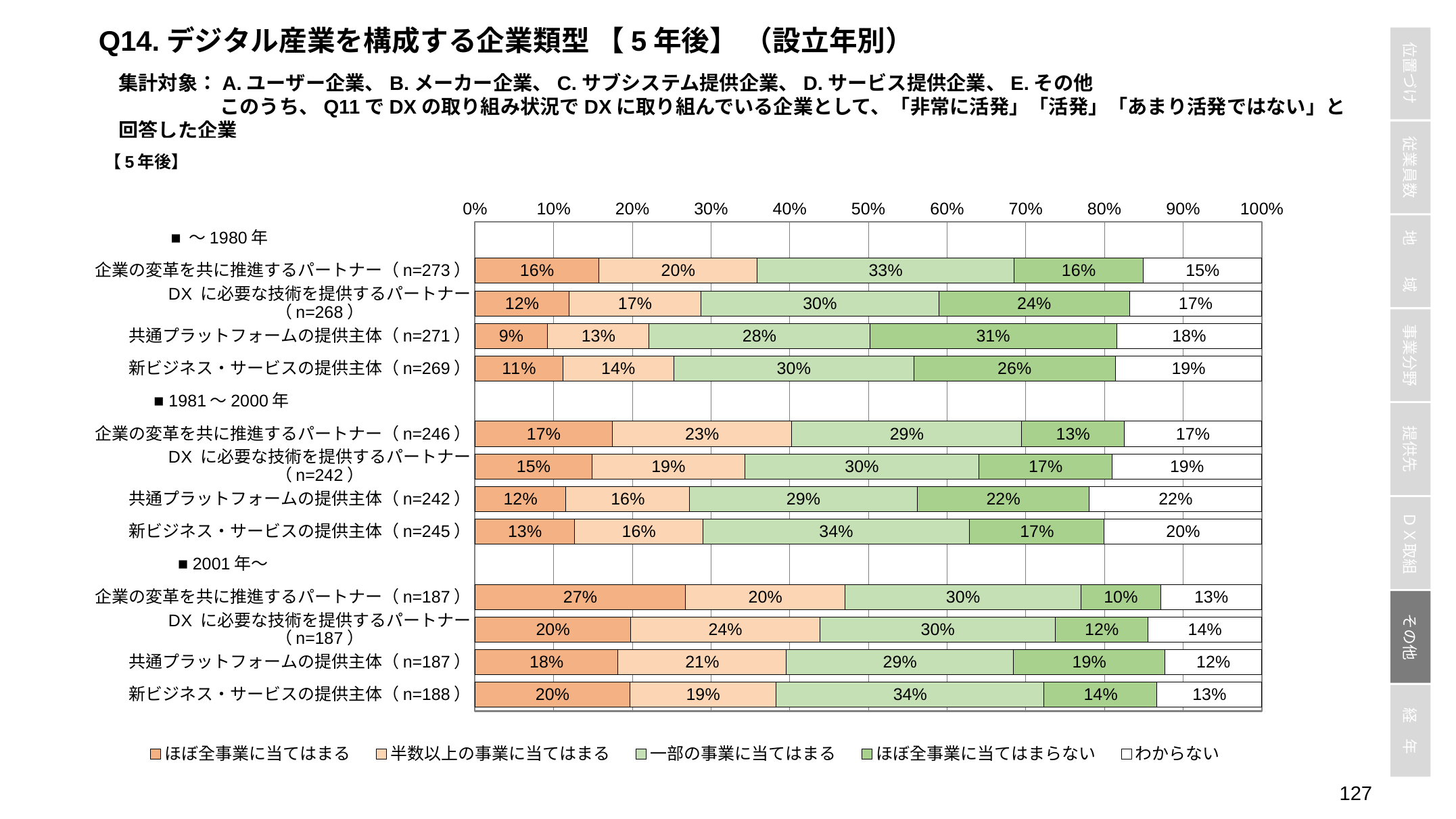

Q14.デジタル産業を構成する企業類型 【5年後】 （設立年別）
集計対象：A.ユーザー企業、B.メーカー企業、C.サブシステム提供企業、D.サービス提供企業、E.その他
	このうち、Q11でDXの取り組み状況でDXに取り組んでいる企業として、「非常に活発」「活発」「あまり活発ではない」と回答した企業

### Chart

| Category | ほぼ全事業に当てはまる | 半数以上の事業に当てはまる | 一部の事業に当てはまる | ほぼ全事業に当てはまらない | わからない |
|---|---|---|---|---|---|
| ■ ～1980年                                                 | None | None | None | None | None |
| 企業の変革を共に推進するパートナー（n=273） | 0.1575091575091575 | 0.20146520146520147 | 0.326007326007326 | 0.16483516483516483 | 0.15018315018315018 |
| DX に必要な技術を提供するパートナー（n=268） | 0.11940298507462686 | 0.16791044776119404 | 0.30223880597014924 | 0.24253731343283583 | 0.16791044776119404 |
| 共通プラットフォームの提供主体（n=271） | 0.09225092250922509 | 0.12915129151291513 | 0.28044280442804426 | 0.31365313653136534 | 0.18450184501845018 |
| 新ビジネス・サービスの提供主体（n=269） | 0.11152416356877323 | 0.1412639405204461 | 0.3048327137546468 | 0.25650557620817843 | 0.18587360594795538 |
| ■ 1981～2000年                                      　  | None | None | None | None | None |
| 企業の変革を共に推進するパートナー（n=246） | 0.17479674796747968 | 0.22764227642276422 | 0.2926829268292683 | 0.13008130081300814 | 0.17479674796747968 |
| DX に必要な技術を提供するパートナー（n=242） | 0.1487603305785124 | 0.19421487603305784 | 0.2975206611570248 | 0.16942148760330578 | 0.19008264462809918 |
| 共通プラットフォームの提供主体（n=242） | 0.11570247933884298 | 0.15702479338842976 | 0.2892561983471074 | 0.2190082644628099 | 0.2190082644628099 |
| 新ビジネス・サービスの提供主体（n=245） | 0.12653061224489795 | 0.16326530612244897 | 0.33877551020408164 | 0.17142857142857143 | 0.2 |
| ■ 2001年～                                                 | None | None | None | None | None |
| 企業の変革を共に推進するパートナー（n=187） | 0.26737967914438504 | 0.20320855614973263 | 0.2994652406417112 | 0.10160427807486631 | 0.12834224598930483 |
| DX に必要な技術を提供するパートナー（n=187） | 0.19786096256684493 | 0.24064171122994651 | 0.2994652406417112 | 0.11764705882352941 | 0.1443850267379679 |
| 共通プラットフォームの提供主体（n=187） | 0.18181818181818182 | 0.21390374331550802 | 0.2887700534759358 | 0.1925133689839572 | 0.12299465240641712 |
| 新ビジネス・サービスの提供主体（n=188） | 0.19680851063829788 | 0.18617021276595744 | 0.3404255319148936 | 0.14361702127659576 | 0.13297872340425532 |
127